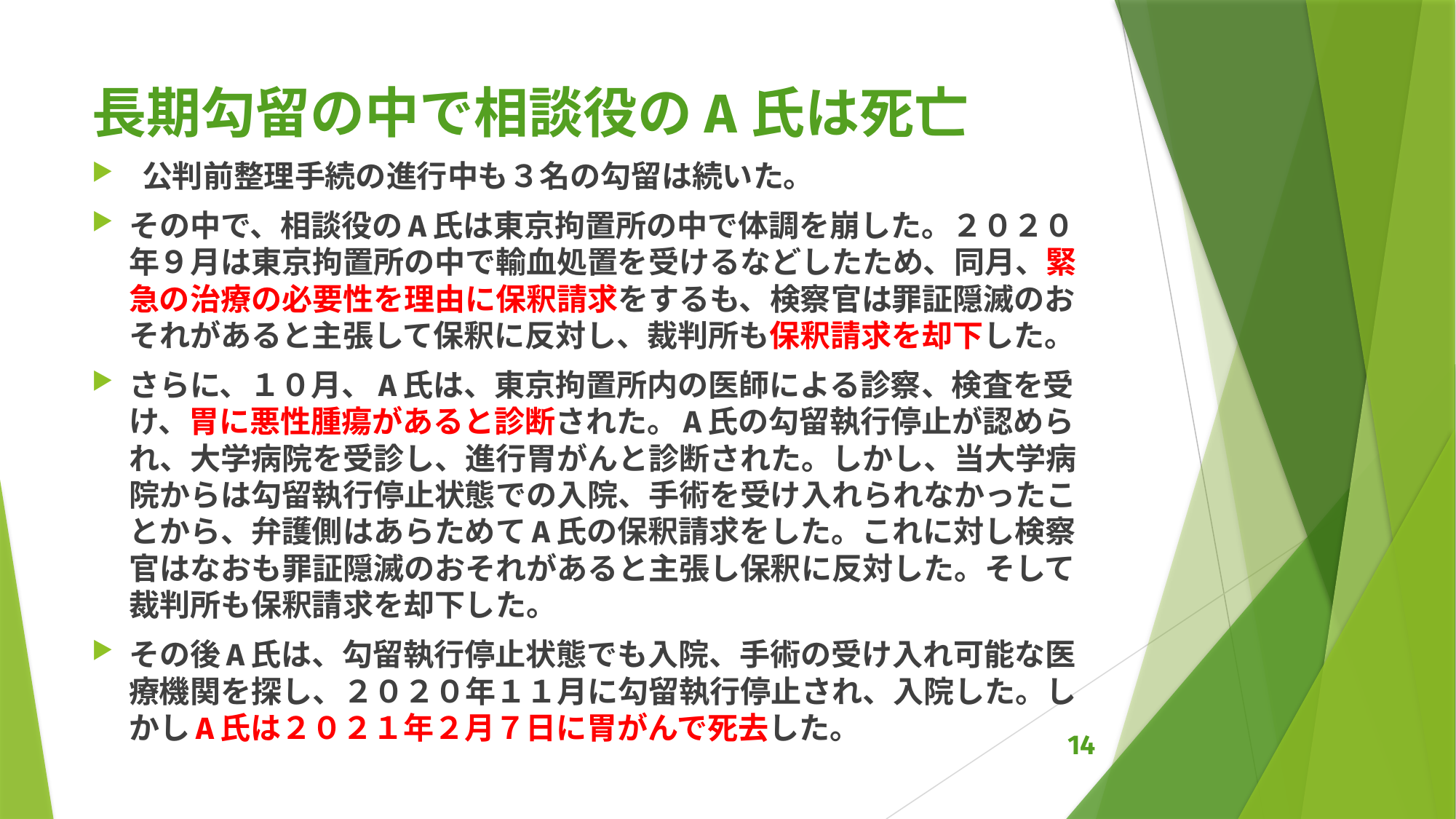

# 長期勾留の中で相談役のA氏は死亡
 公判前整理手続の進行中も３名の勾留は続いた。
その中で、相談役のA氏は東京拘置所の中で体調を崩した。２０２０年９月は東京拘置所の中で輸血処置を受けるなどしたため、同月、緊急の治療の必要性を理由に保釈請求をするも、検察官は罪証隠滅のおそれがあると主張して保釈に反対し、裁判所も保釈請求を却下した。
さらに、１０月、A氏は、東京拘置所内の医師による診察、検査を受け、胃に悪性腫瘍があると診断された。A氏の勾留執行停止が認められ、大学病院を受診し、進行胃がんと診断された。しかし、当大学病院からは勾留執行停止状態での入院、手術を受け入れられなかったことから、弁護側はあらためてA氏の保釈請求をした。これに対し検察官はなおも罪証隠滅のおそれがあると主張し保釈に反対した。そして裁判所も保釈請求を却下した。
その後A氏は、勾留執行停止状態でも入院、手術の受け入れ可能な医療機関を探し、２０２０年１１月に勾留執行停止され、入院した。しかしA氏は２０２１年２月７日に胃がんで死去した。
14